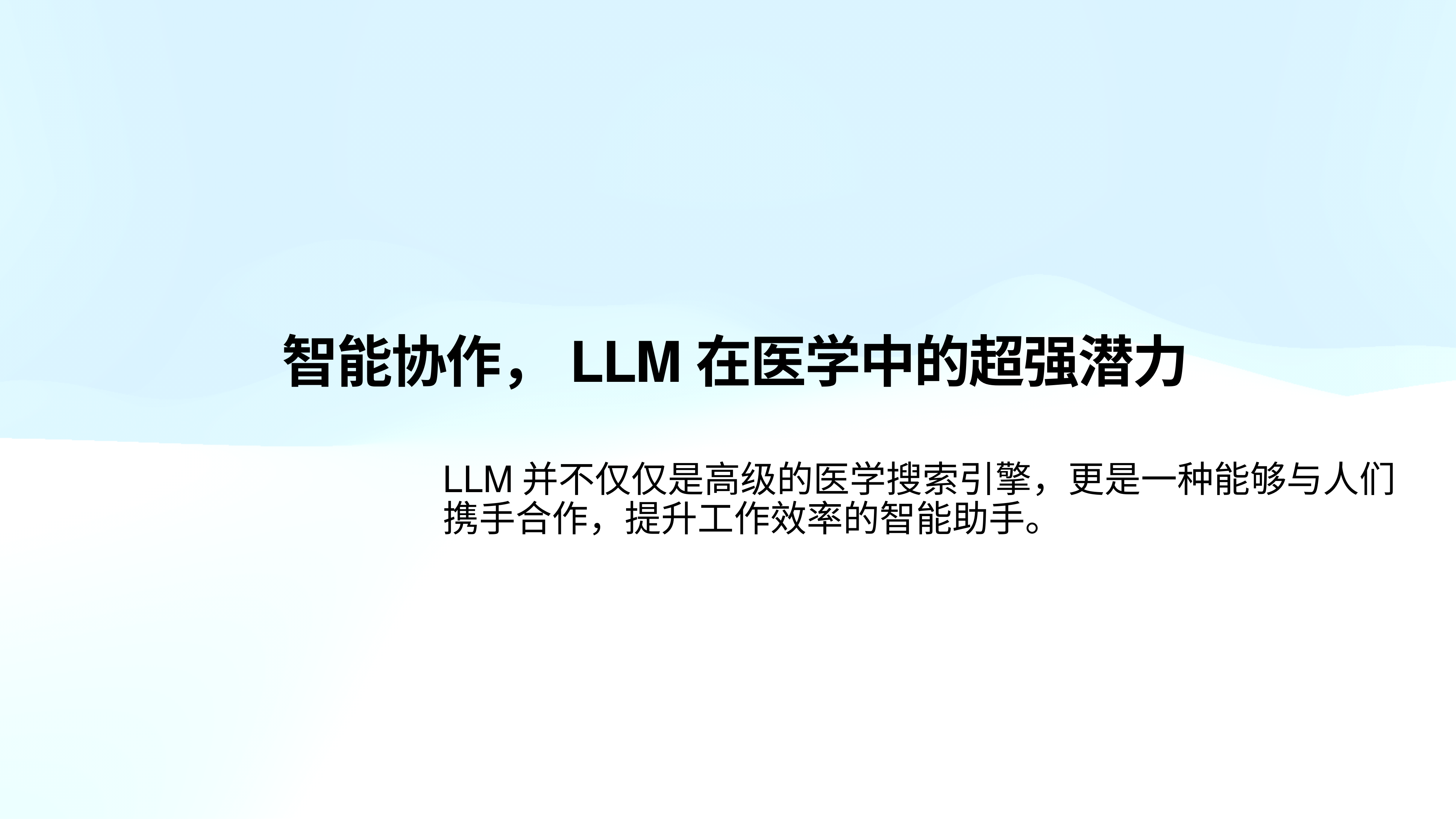

# 智能协作，LLM在医学中的超强潜力
LLM并不仅仅是高级的医学搜索引擎，更是一种能够与人们携手合作，提升工作效率的智能助手。